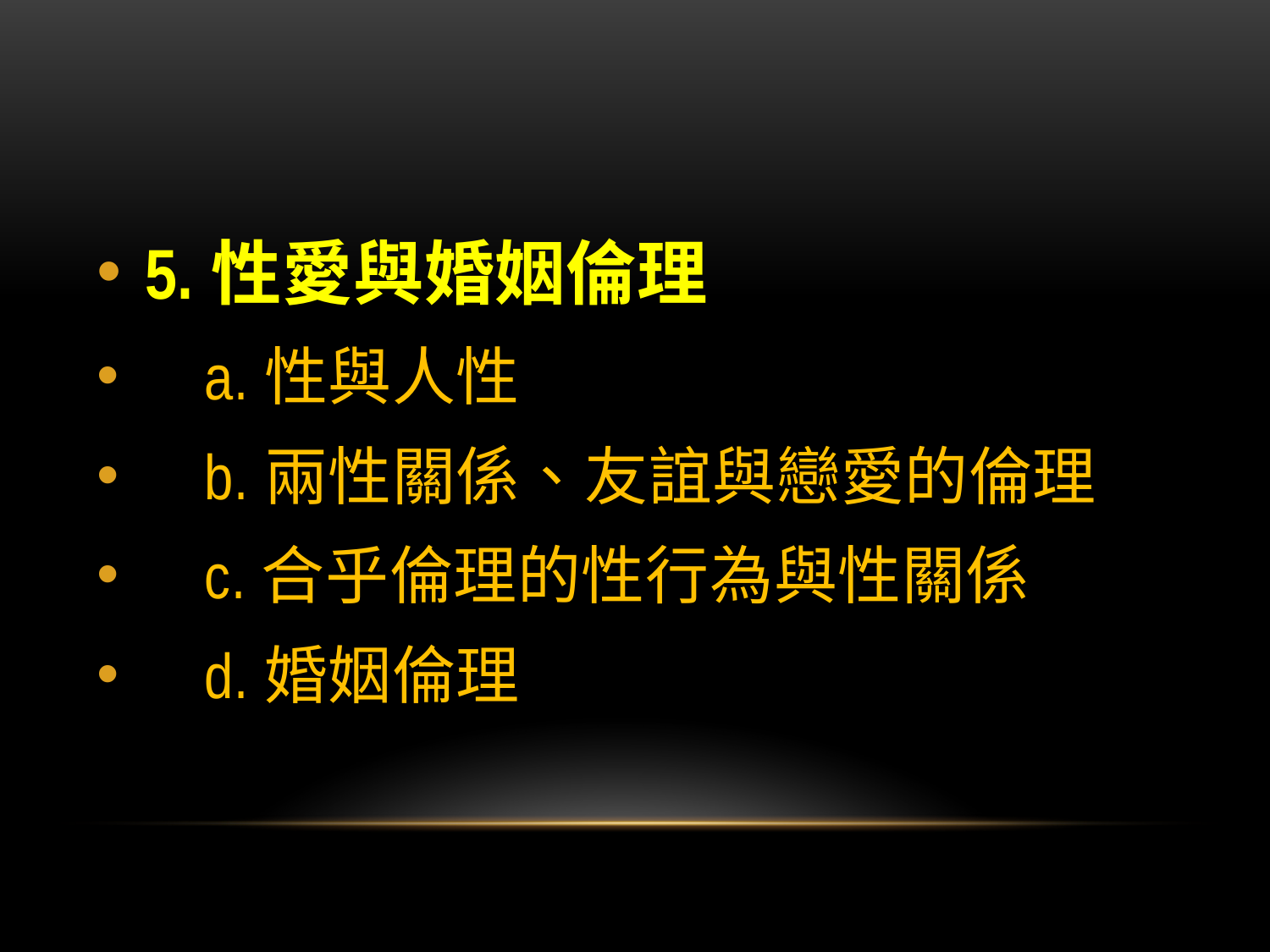

#
5.性愛與婚姻倫理
    a.性與人性
    b.兩性關係、友誼與戀愛的倫理
    c.合乎倫理的性行為與性關係
    d.婚姻倫理